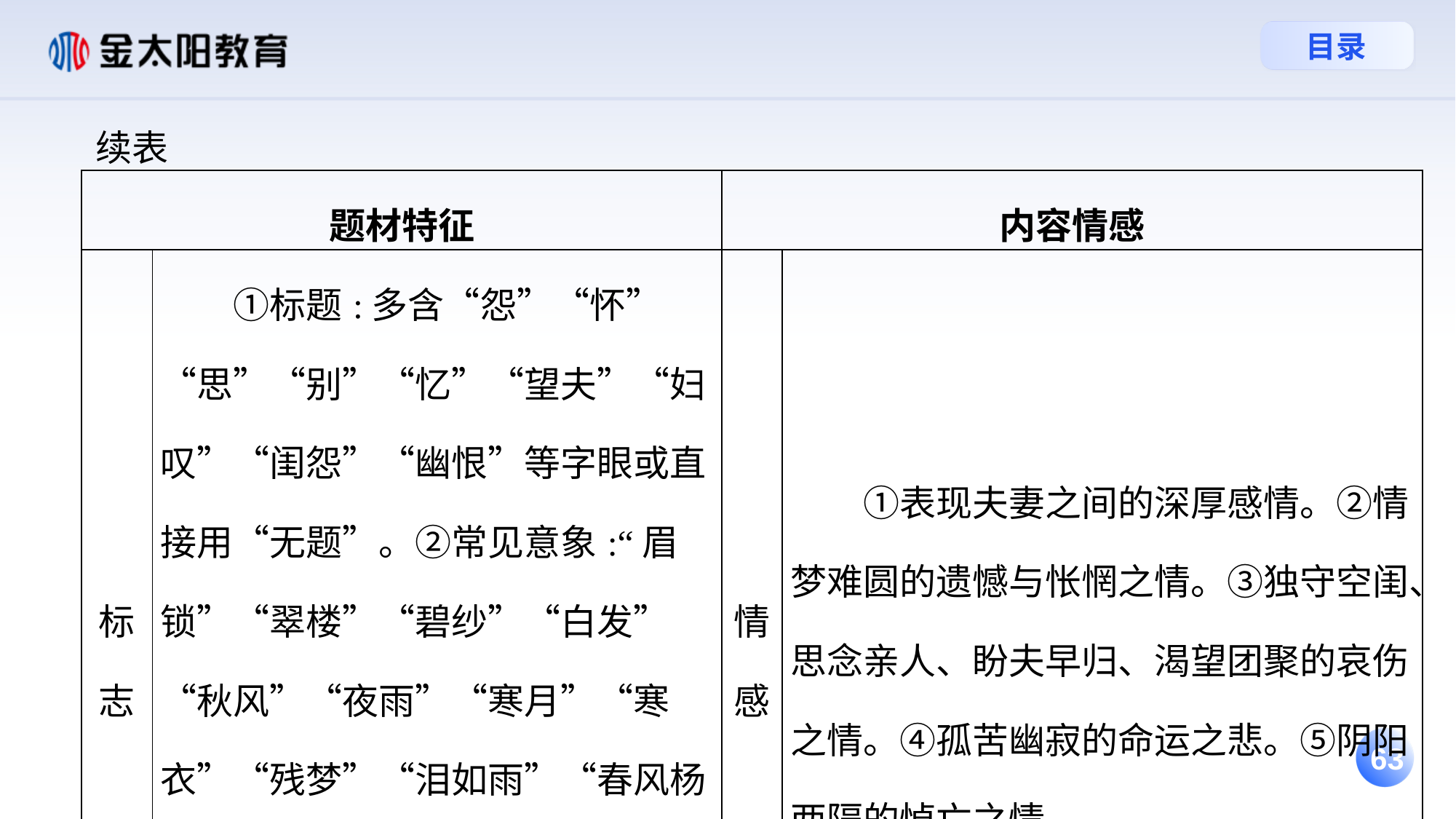

续表
| 题材特征 |  | 内容情感 |  |
| --- | --- | --- | --- |
| 标志 | ①标题:多含“怨”“怀”“思”“别”“忆”“望夫”“妇叹”“闺怨”“幽恨”等字眼或直接用“无题”。②常见意象:“眉锁”“翠楼”“碧纱”“白发”“秋风”“夜雨”“寒月”“寒衣”“残梦”“泪如雨”“春风杨柳”“雁声月明”“红妆对镜”“喜鹊报枝”“雨燕双飞”“临笺泪长”等。 | 情感 | ①表现夫妻之间的深厚感情。②情梦难圆的遗憾与怅惘之情。③独守空闺、思念亲人、盼夫早归、渴望团聚的哀伤之情。④孤苦幽寂的命运之悲。⑤阴阳两隔的悼亡之情。 |